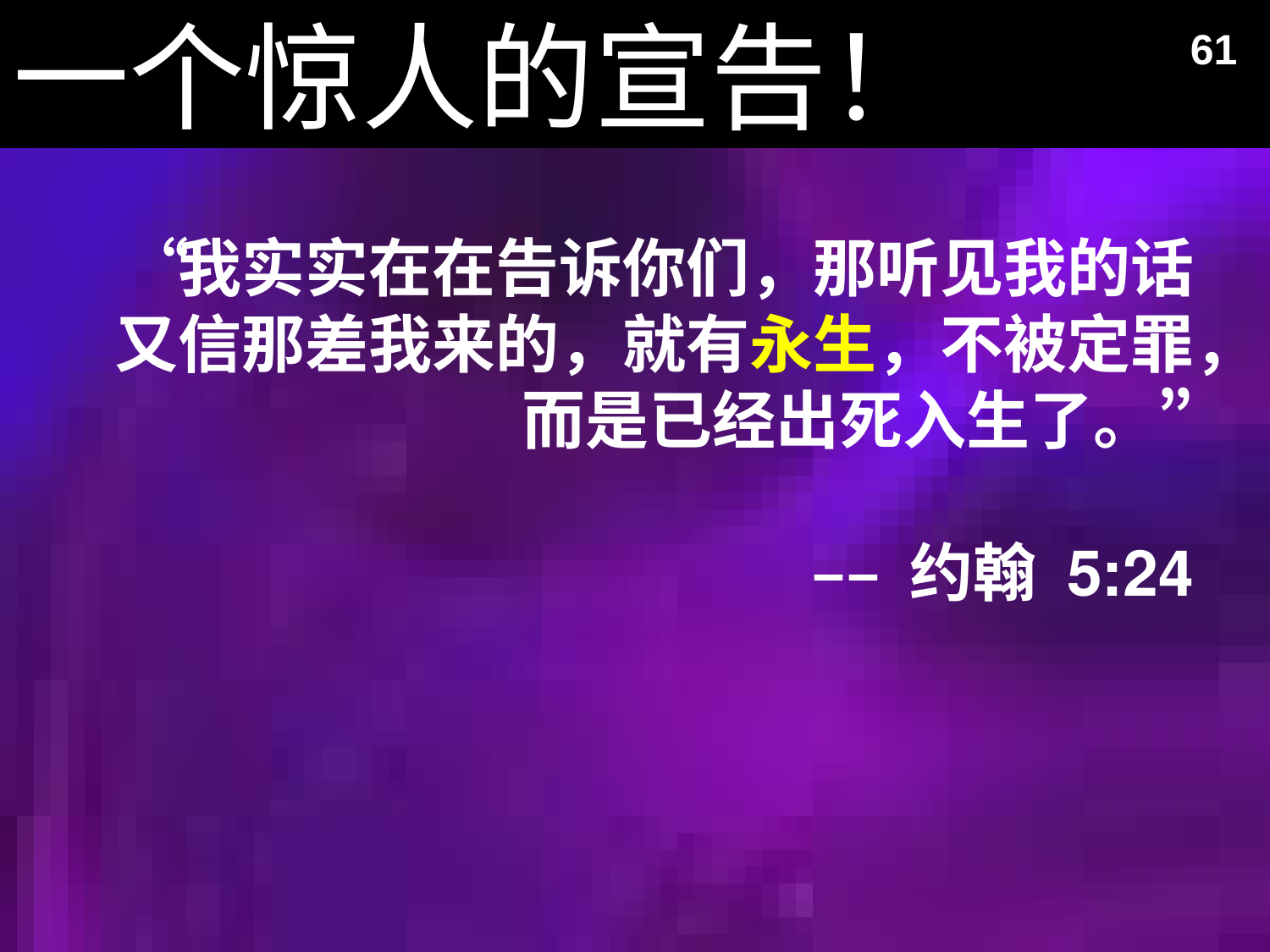

# 一个惊人的宣告！
61
“我实实在在告诉你们，那听见我的话又信那差我来的，就有永生，不被定罪，而是已经出死入生了。”
–– 约翰 5:24